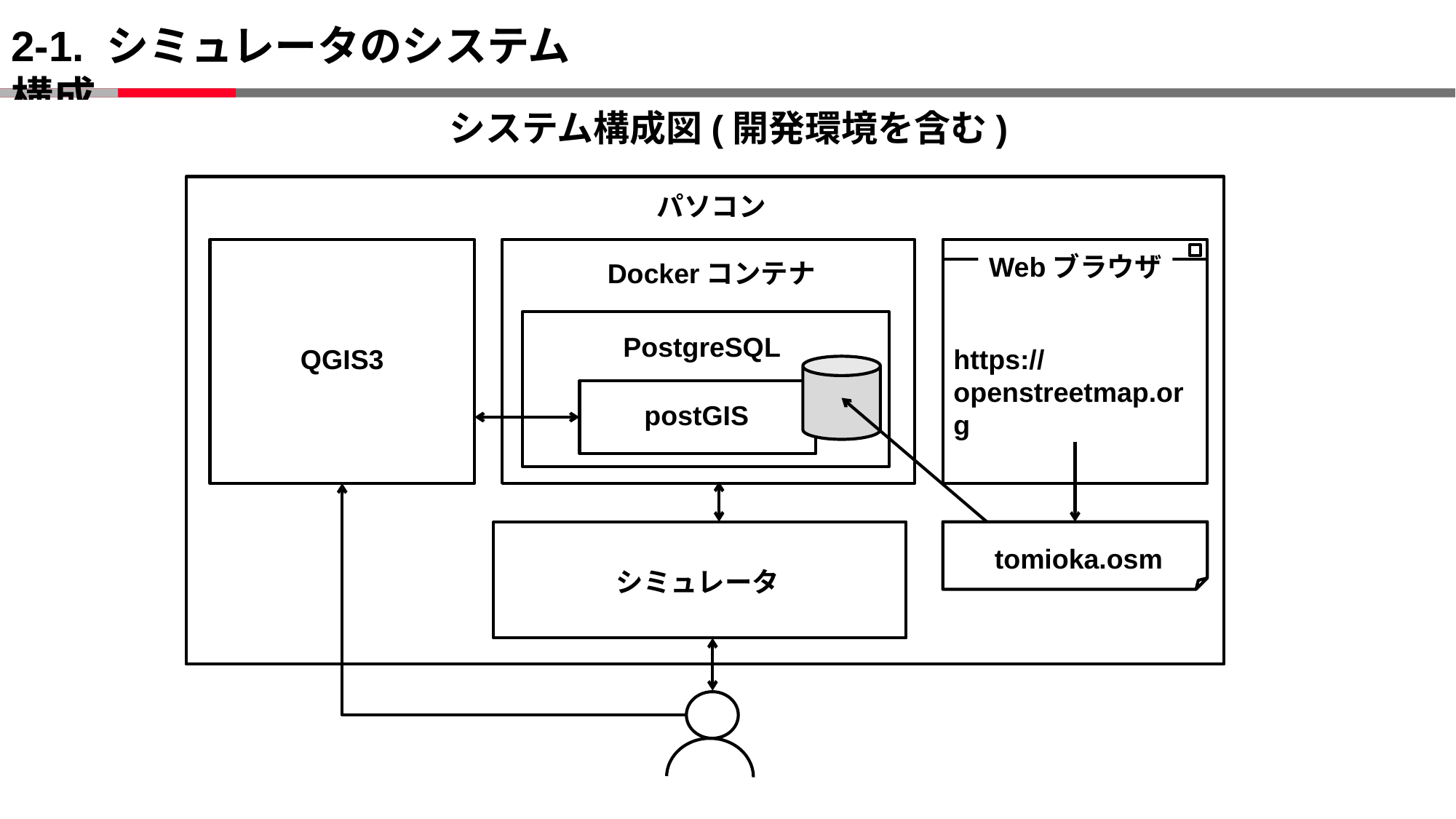

# 2-1. シミュレータのシステム構成
システム構成図(開発環境を含む)

パソコン

Webブラウザ

Dockerコンテナ

PostgreSQL
https://
openstreetmap.org
QGIS3

postGIS

tomioka.osm
シミュレータ